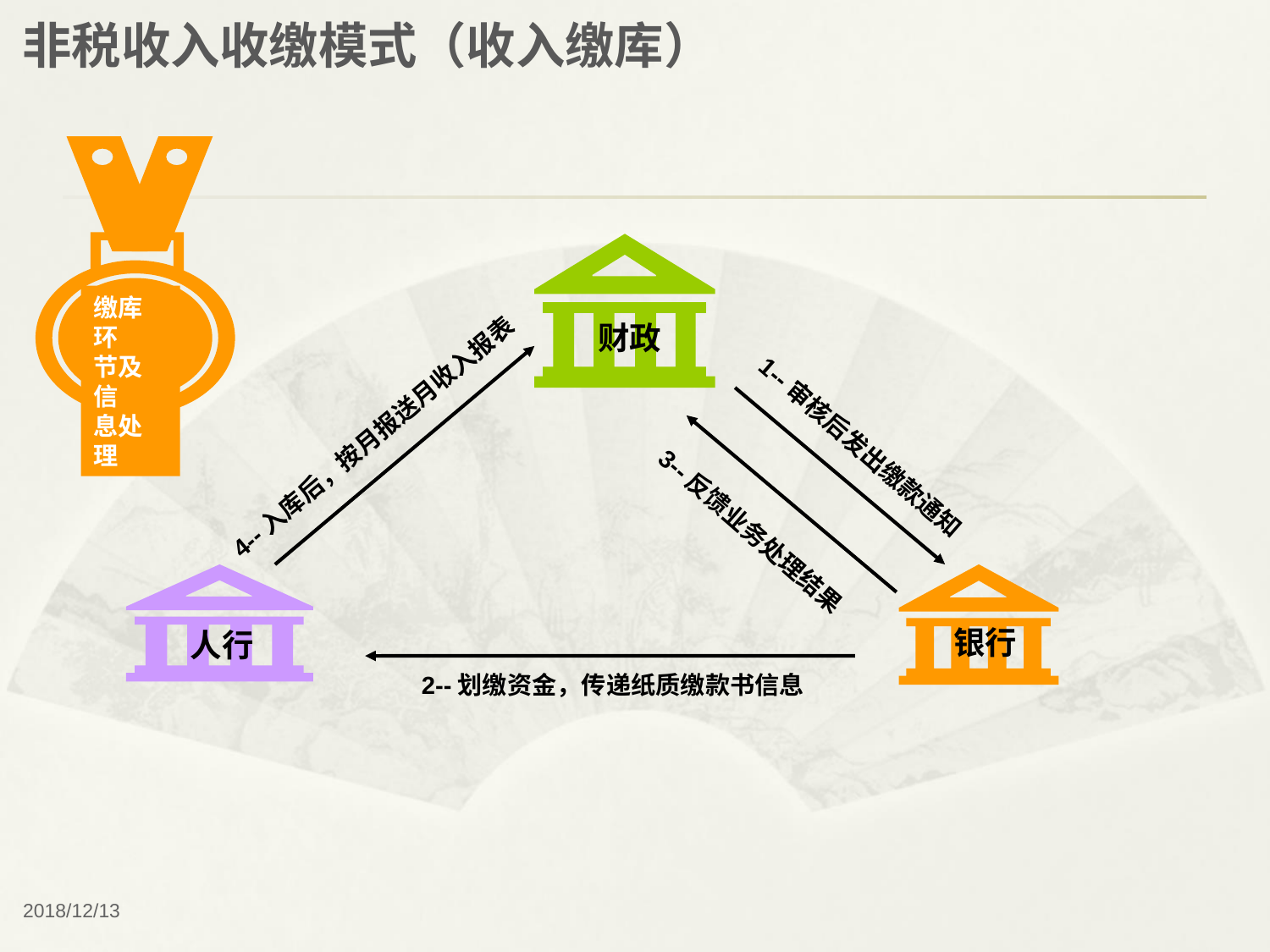

非税收入收缴模式（收入缴库）

缴库环
节及信
息处理

财政

4--入库后，按月报送月收入报表

1--审核后发出缴款通知

3--反馈业务处理结果

 人行

 银行

2--划缴资金，传递纸质缴款书信息
2018/12/13